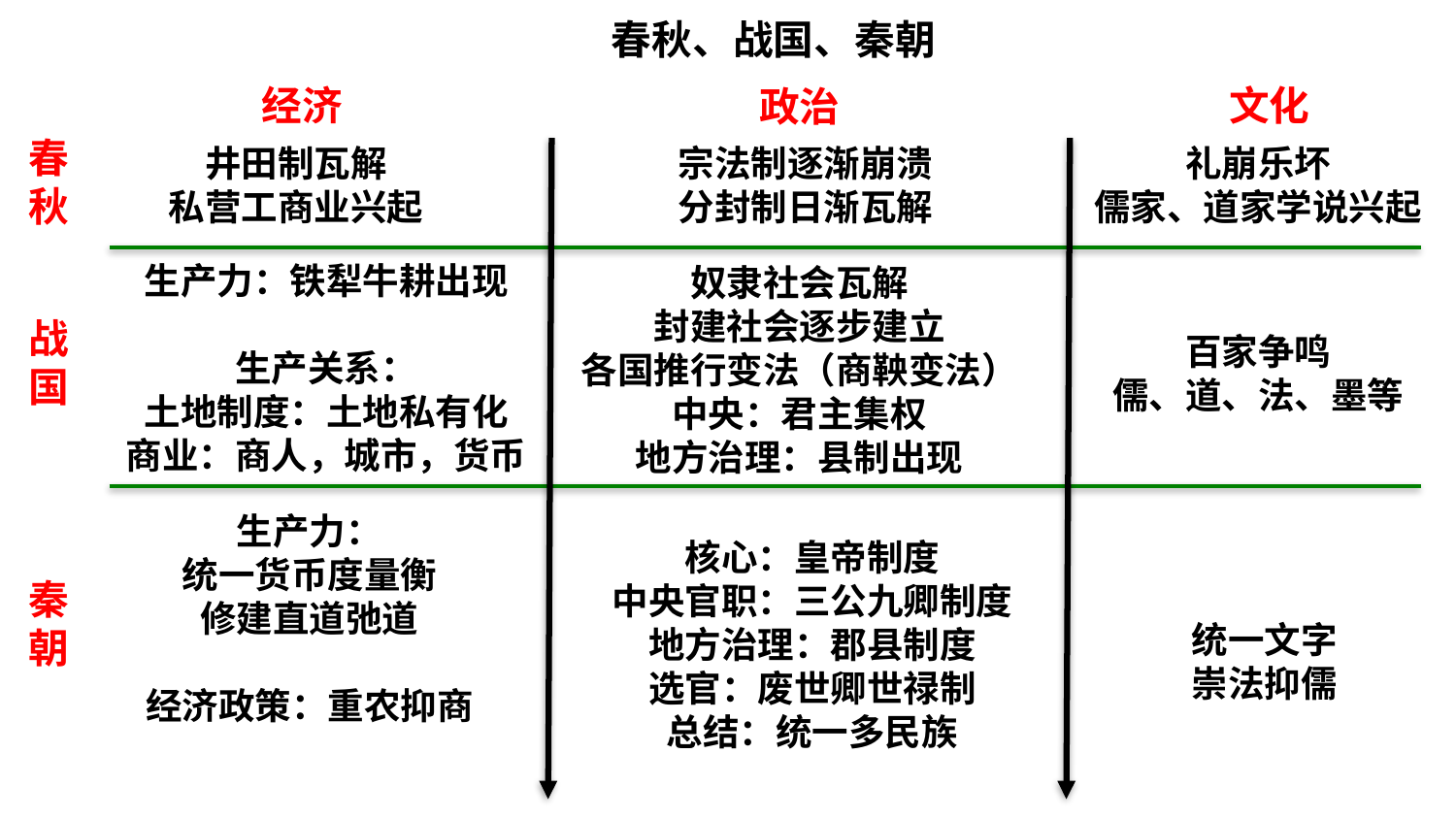

春秋、战国、秦朝
经济
文化
政治
春秋
战国
秦朝
井田制瓦解
私营工商业兴起
宗法制逐渐崩溃
分封制日渐瓦解
礼崩乐坏
儒家、道家学说兴起
生产力：铁犁牛耕出现

生产关系：
土地制度：土地私有化
商业：商人，城市，货币
奴隶社会瓦解
封建社会逐步建立
各国推行变法（商鞅变法）
中央：君主集权
地方治理：县制出现
百家争鸣
儒、道、法、墨等
生产力：
统一货币度量衡
修建直道弛道

经济政策：重农抑商
核心：皇帝制度
中央官职：三公九卿制度
地方治理：郡县制度
选官：废世卿世禄制
总结：统一多民族
统一文字
崇法抑儒